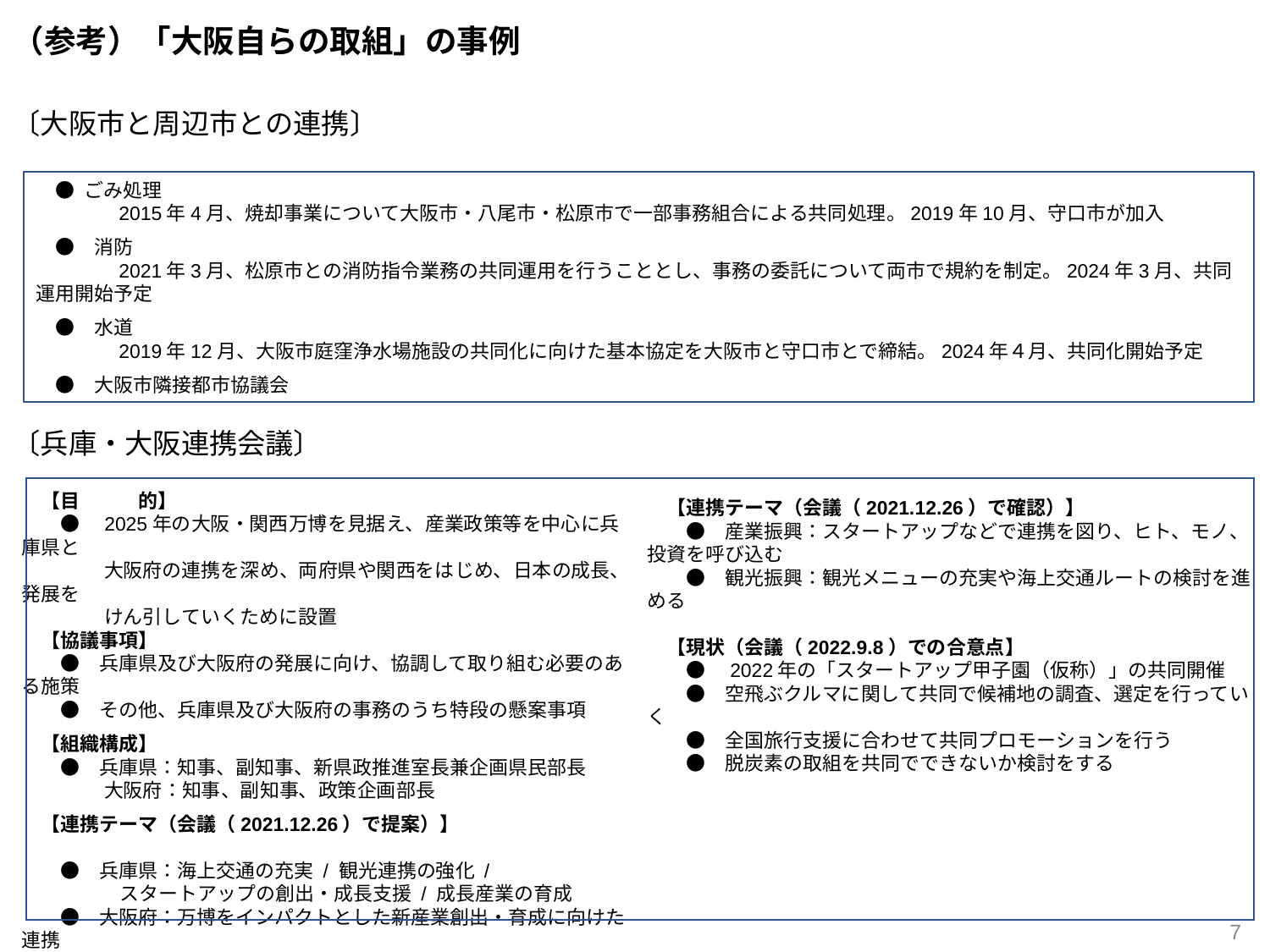

（参考）「大阪自らの取組」の事例
〔大阪市と周辺市との連携〕
　●  ごみ処理
　　　　2015年4月、焼却事業について大阪市・八尾市・松原市で一部事務組合による共同処理。2019年10月、守口市が加入
　●　消防
　　　　2021年3月、松原市との消防指令業務の共同運用を行うこととし、事務の委託について両市で規約を制定。2024年3月、共同運用開始予定
　●　水道
　　　　2019年12月、大阪市庭窪浄水場施設の共同化に向けた基本協定を大阪市と守口市とで締結。2024年４月、共同化開始予定
　●　大阪市隣接都市協議会
〔兵庫・大阪連携会議〕

　【目　　　的】
　　●　2025年の大阪・関西万博を見据え、産業政策等を中心に兵庫県と
　　　　 大阪府の連携を深め、両府県や関西をはじめ、日本の成長、発展を
　　　　 けん引していくために設置
　【協議事項】
　　●　兵庫県及び大阪府の発展に向け、協調して取り組む必要のある施策
　　●　その他、兵庫県及び大阪府の事務のうち特段の懸案事項
　【組織構成】
　　●　兵庫県：知事、副知事、新県政推進室長兼企画県民部長
　　　　 大阪府：知事、副知事、政策企画部長
　【連携テーマ（会議（2021.12.26）で提案）】
　　●　兵庫県：海上交通の充実 / 観光連携の強化 /
                     スタートアップの創出・成長支援 / 成長産業の育成
　　●　大阪府：万博をインパクトとした新産業創出・育成に向けた連携
　　　　　　　　　　 兵庫・大阪の観光の強みをミックスした連携
　　　　　　　　　　 国際金融都市の実現に向けた連携
　【連携テーマ（会議（2021.12.26）で確認）】
　　●　産業振興：スタートアップなどで連携を図り、ヒト、モノ、投資を呼び込む
　　●　観光振興：観光メニューの充実や海上交通ルートの検討を進める

　【現状（会議（2022.9.8）での合意点】
　　●　2022年の「スタートアップ甲子園（仮称）」の共同開催
　　●　空飛ぶクルマに関して共同で候補地の調査、選定を行っていく
　　●　全国旅行支援に合わせて共同プロモーションを行う
　　●　脱炭素の取組を共同でできないか検討をする
7